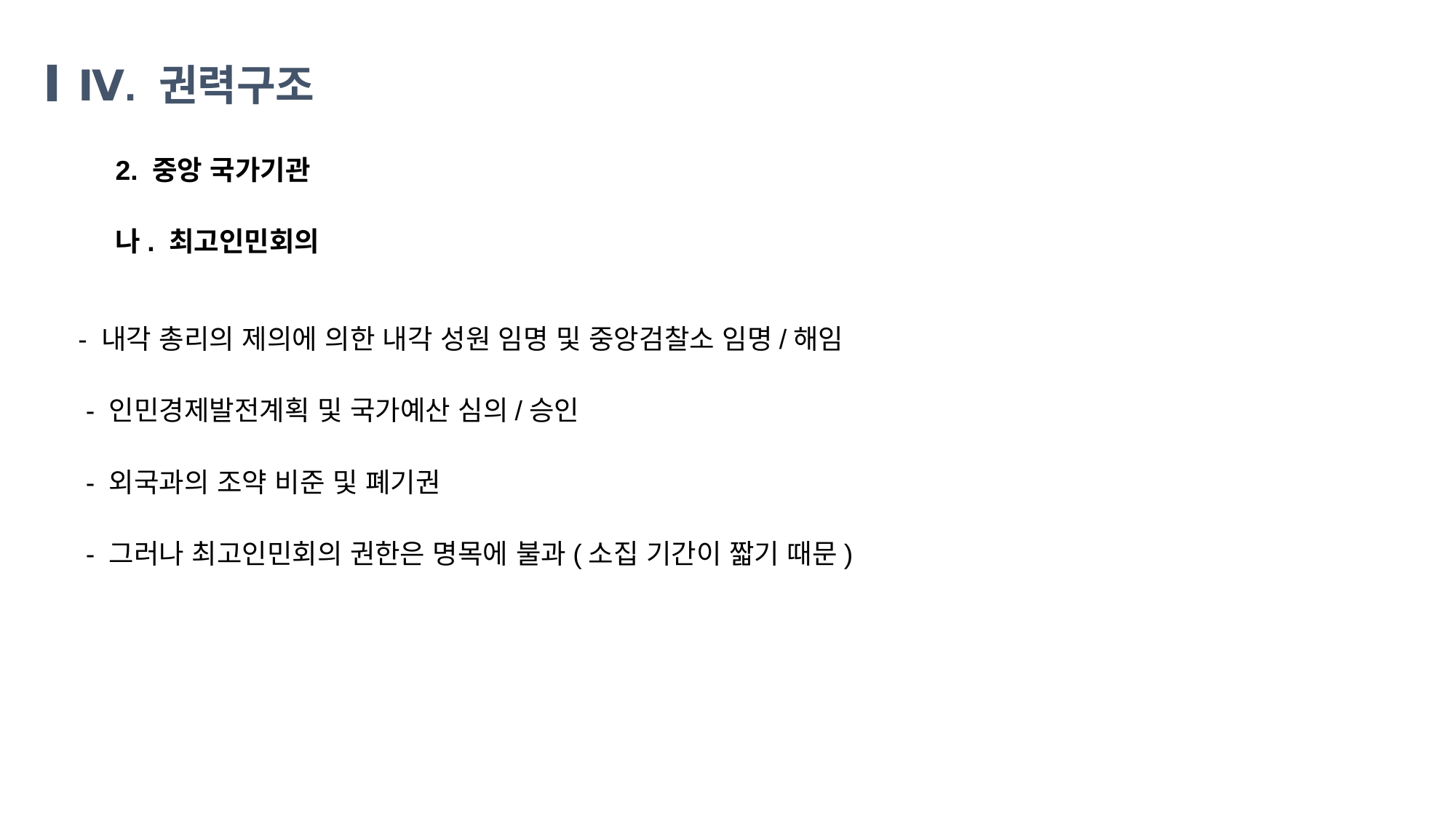

Ⅳ. 권력구조

2. 중앙 국가기관
나. 최고인민회의
  - 내각 총리의 제의에 의한 내각 성원 임명 및 중앙검찰소 임명/해임
   - 인민경제발전계획 및 국가예산 심의/승인
   - 외국과의 조약 비준 및 폐기권
   - 그러나 최고인민회의 권한은 명목에 불과(소집 기간이 짧기 때문)